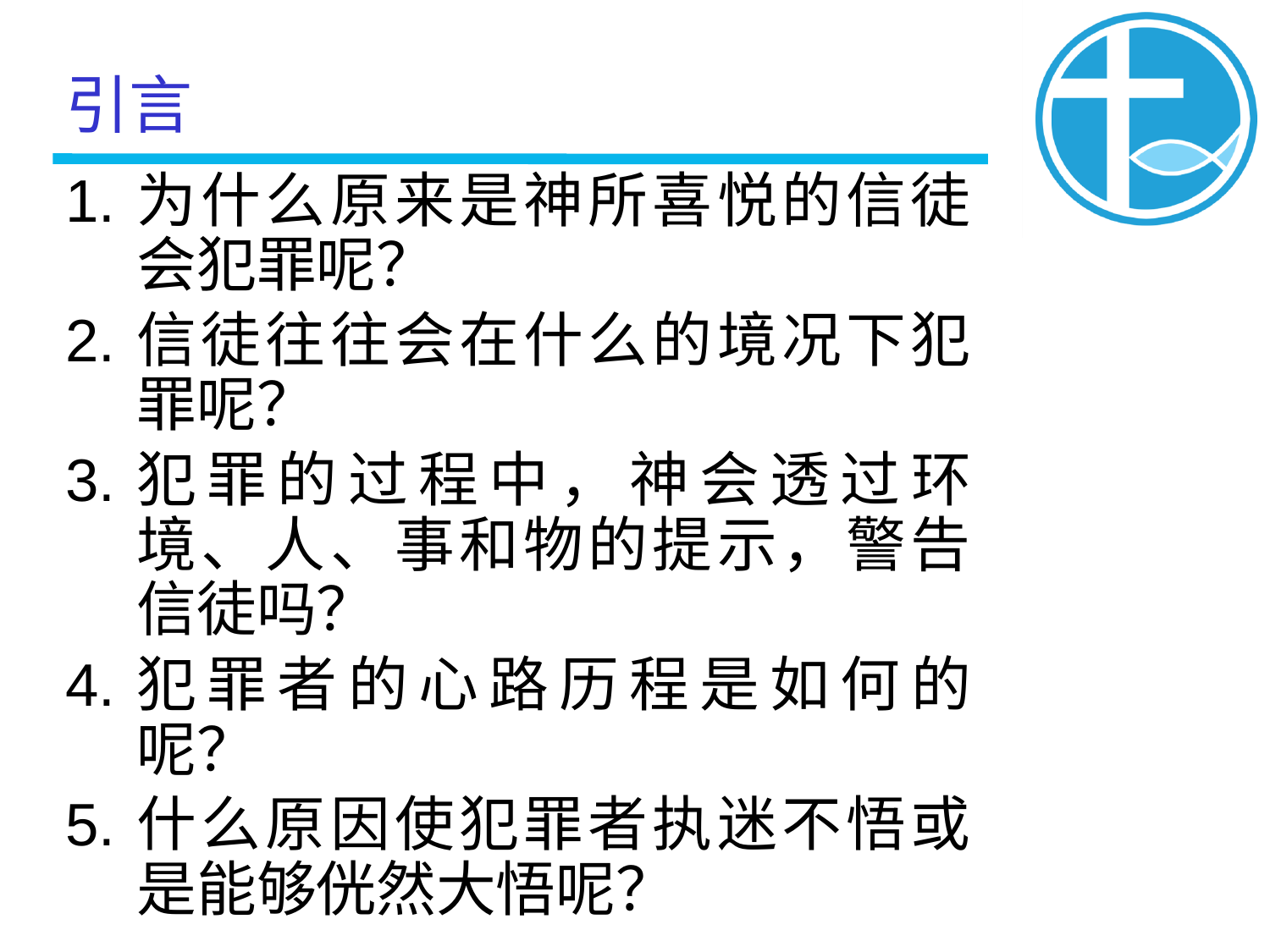

引言
为什么原来是神所喜悦的信徒会犯罪呢？
信徒往往会在什么的境况下犯罪呢？
犯罪的过程中，神会透过环境、人、事和物的提示，警告信徒吗？
犯罪者的心路历程是如何的呢？
什么原因使犯罪者执迷不悟或是能够侊然大悟呢？